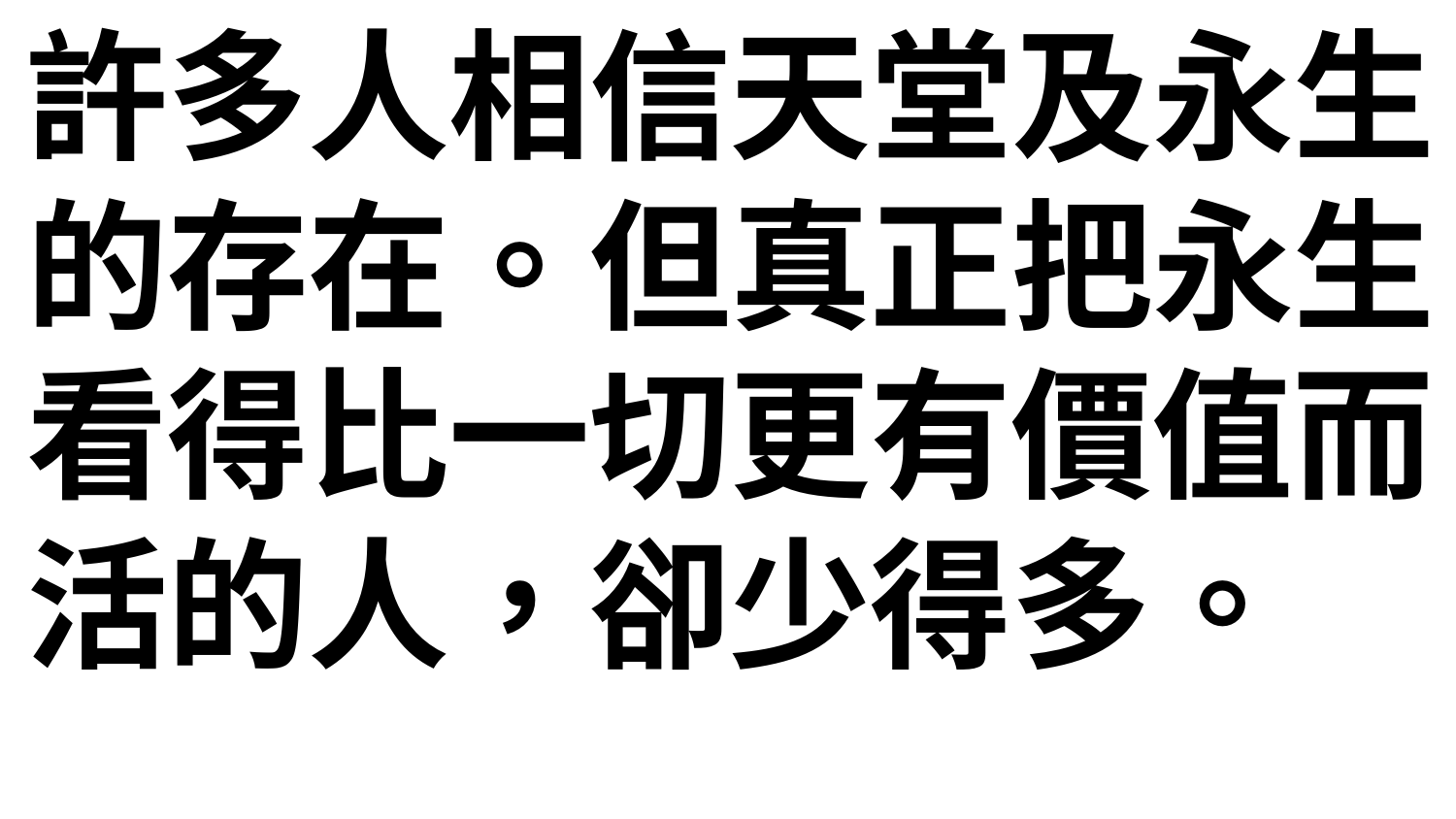

許多人相信天堂及永生的存在。但真正把永生看得比一切更有價值而活的人，卻少得多。